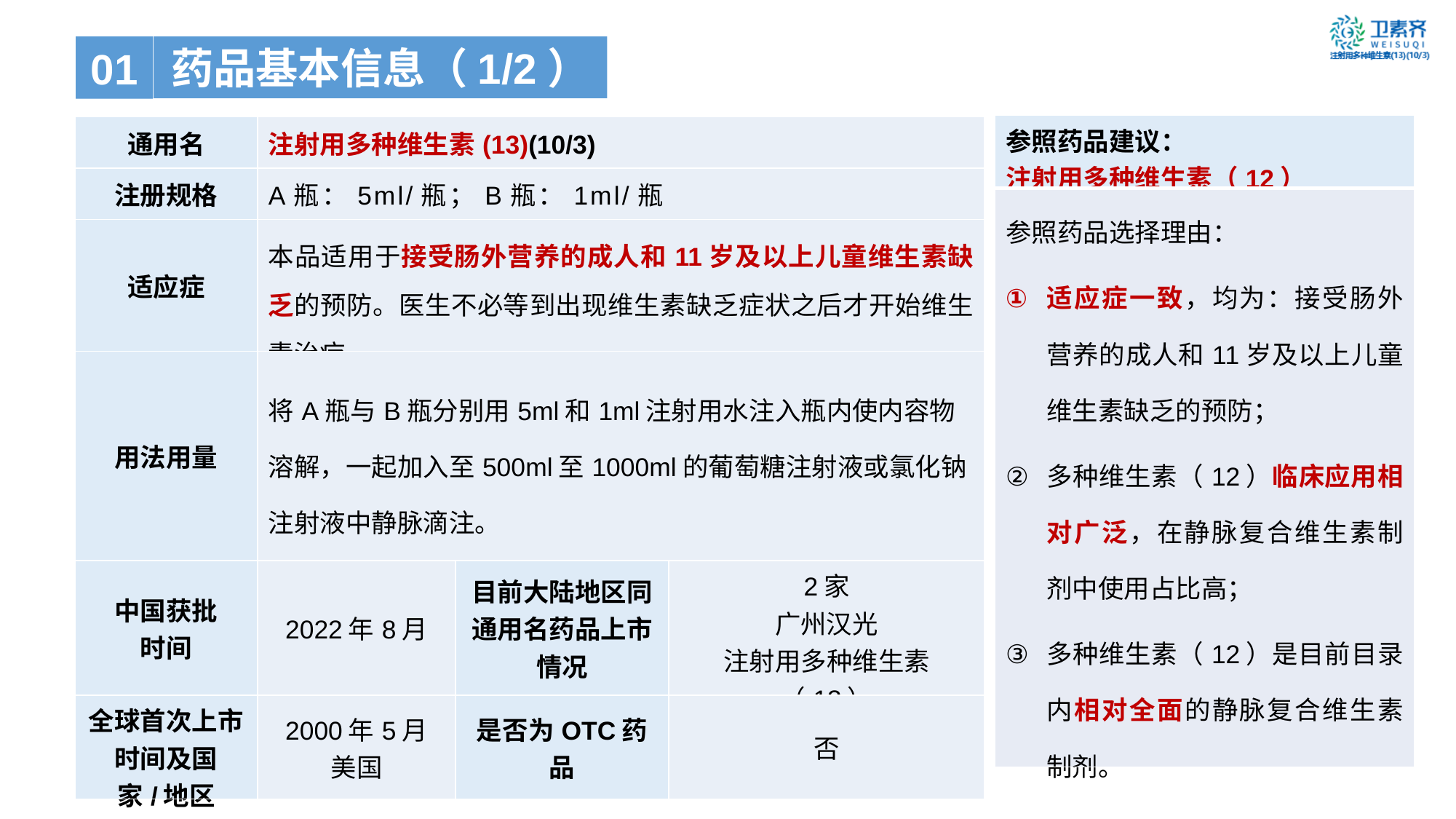

01
药品基本信息（1/2）
| 参照药品建议： 注射用多种维生素（12） |
| --- |
| 参照药品选择理由： 适应症一致，均为：接受肠外营养的成人和11岁及以上儿童维生素缺乏的预防； 多种维生素（12）临床应用相对广泛，在静脉复合维生素制剂中使用占比高； 多种维生素（12）是目前目录内相对全面的静脉复合维生素制剂。 |
| 通用名 | 注射用多种维生素(13)(10/3) |  |  |
| --- | --- | --- | --- |
| 注册规格 | A瓶：5ml/瓶；B瓶：1ml/瓶 |  |  |
| 适应症 | 本品适用于接受肠外营养的成人和11岁及以上儿童维生素缺乏的预防。医生不必等到出现维生素缺乏症状之后才开始维生素治疗。 |  |  |
| 用法用量 | 将A瓶与B瓶分别用5ml和1ml注射用水注入瓶内使内容物溶解，一起加入至500ml至1000ml的葡萄糖注射液或氯化钠注射液中静脉滴注。 |  |  |
| 中国获批 时间 | 2022年8月 | 目前大陆地区同通用名药品上市情况 | 2家 广州汉光 注射用多种维生素（13） |
| 全球首次上市时间及国家/地区 | 2000年5月 美国 | 是否为OTC药品 | 否 |